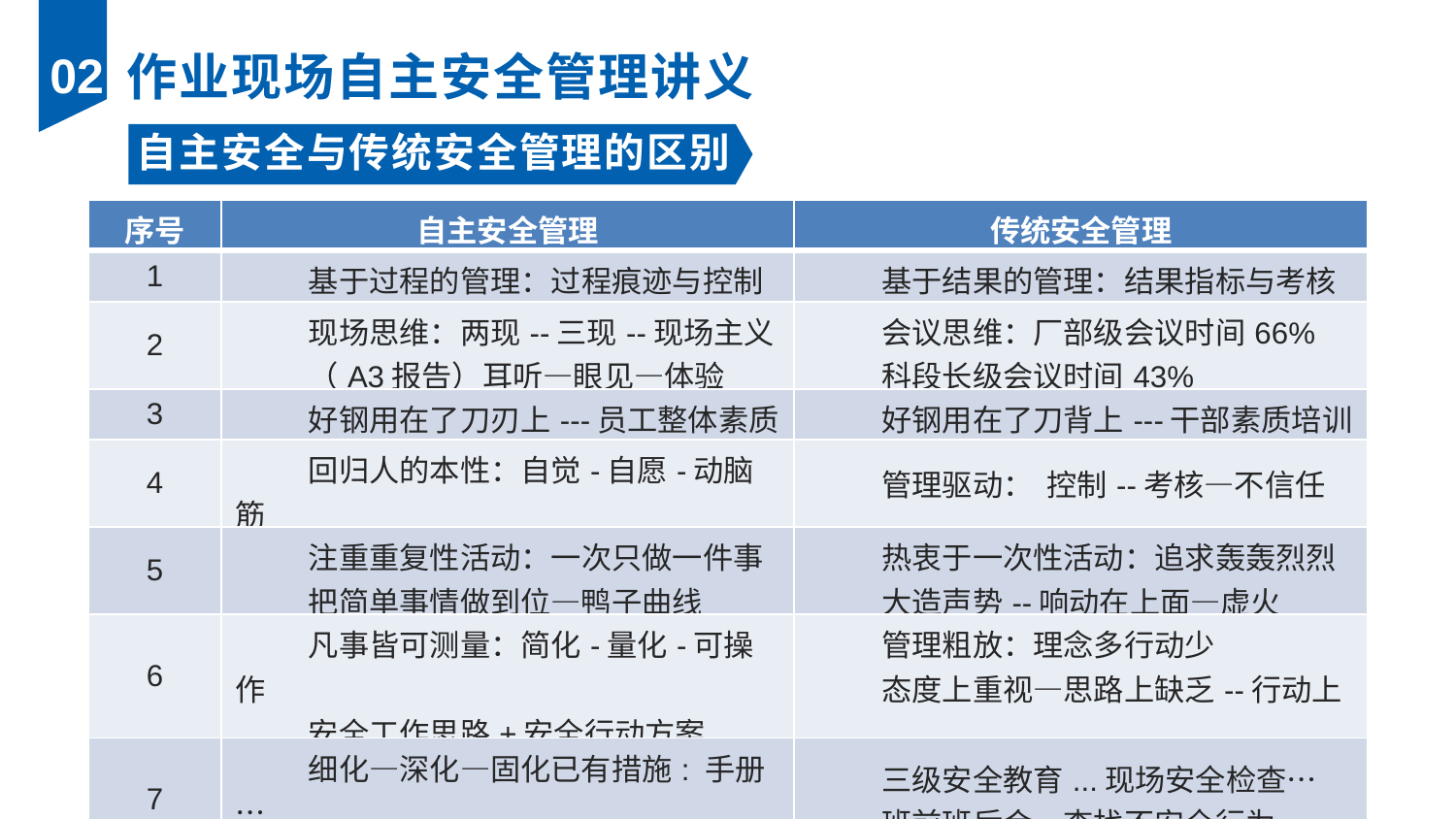

02
作业现场自主安全管理讲义
自主安全与传统安全管理的区别

| 序号 | 自主安全管理 | 传统安全管理 |
| --- | --- | --- |
| 1 | 基于过程的管理：过程痕迹与控制 | 基于结果的管理：结果指标与考核 |
| 2 | 现场思维：两现--三现--现场主义 （A3报告）耳听—眼见—体验 | 会议思维：厂部级会议时间66% 科段长级会议时间43% |
| 3 | 好钢用在了刀刃上---员工整体素质 | 好钢用在了刀背上---干部素质培训 |
| 4 | 回归人的本性：自觉-自愿-动脑筋 | 管理驱动： 控制--考核—不信任 |
| 5 | 注重重复性活动：一次只做一件事 把简单事情做到位—鸭子曲线 | 热衷于一次性活动：追求轰轰烈烈 大造声势--响动在上面—虚火 |
| 6 | 凡事皆可测量：简化-量化-可操作 安全工作思路+安全行动方案 | 管理粗放：理念多行动少 态度上重视—思路上缺乏--行动上 |
| 7 | 细化—深化—固化已有措施: 手册… 安全风险岗前识别…班前分享宣贯 | 三级安全教育...现场安全检查… 班前班后会…查找不安全行为… |